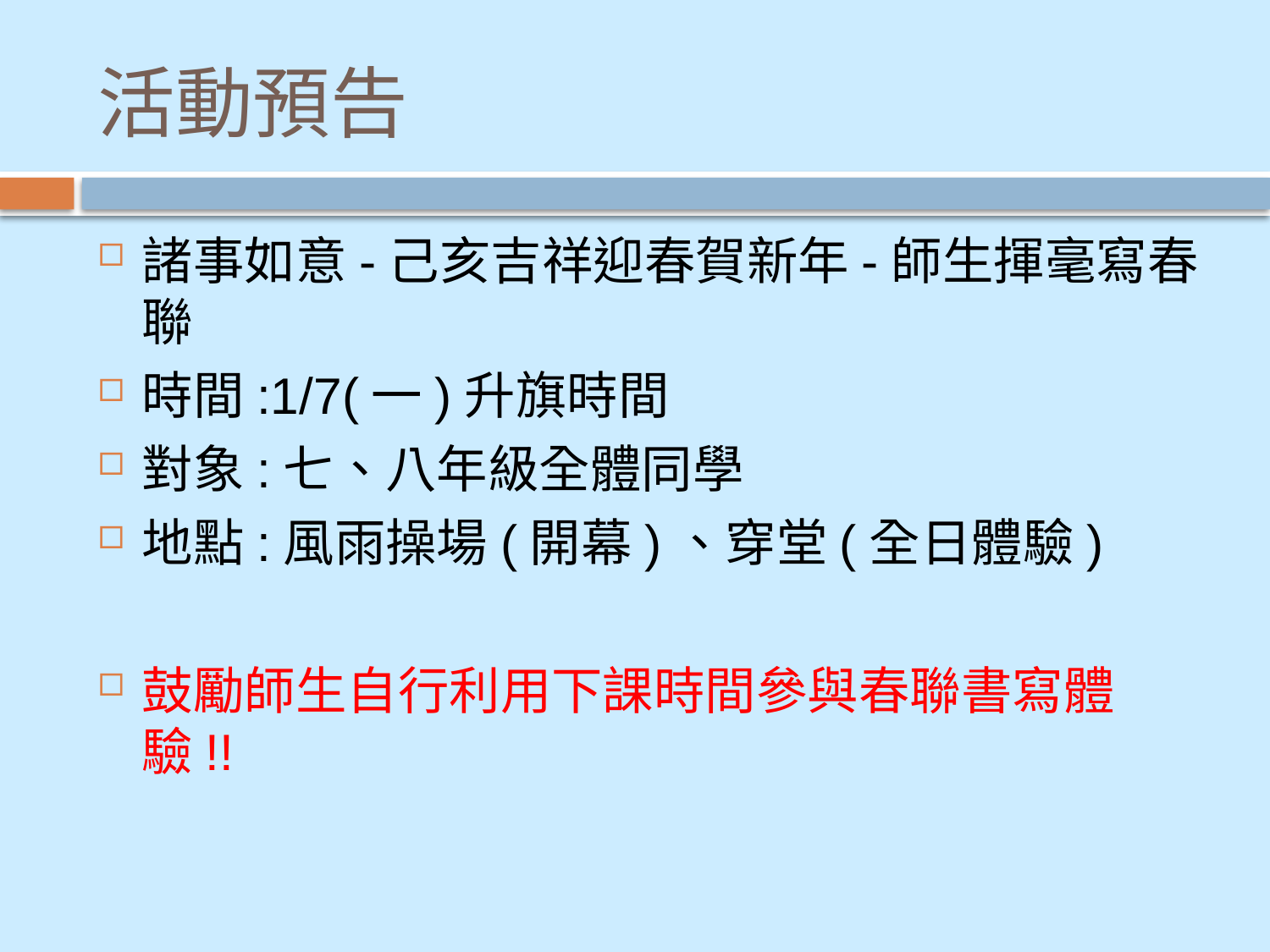

# 活動預告
諸事如意-己亥吉祥迎春賀新年-師生揮毫寫春聯
時間:1/7(一)升旗時間
對象:七、八年級全體同學
地點:風雨操場(開幕)、穿堂(全日體驗)

鼓勵師生自行利用下課時間參與春聯書寫體驗!!